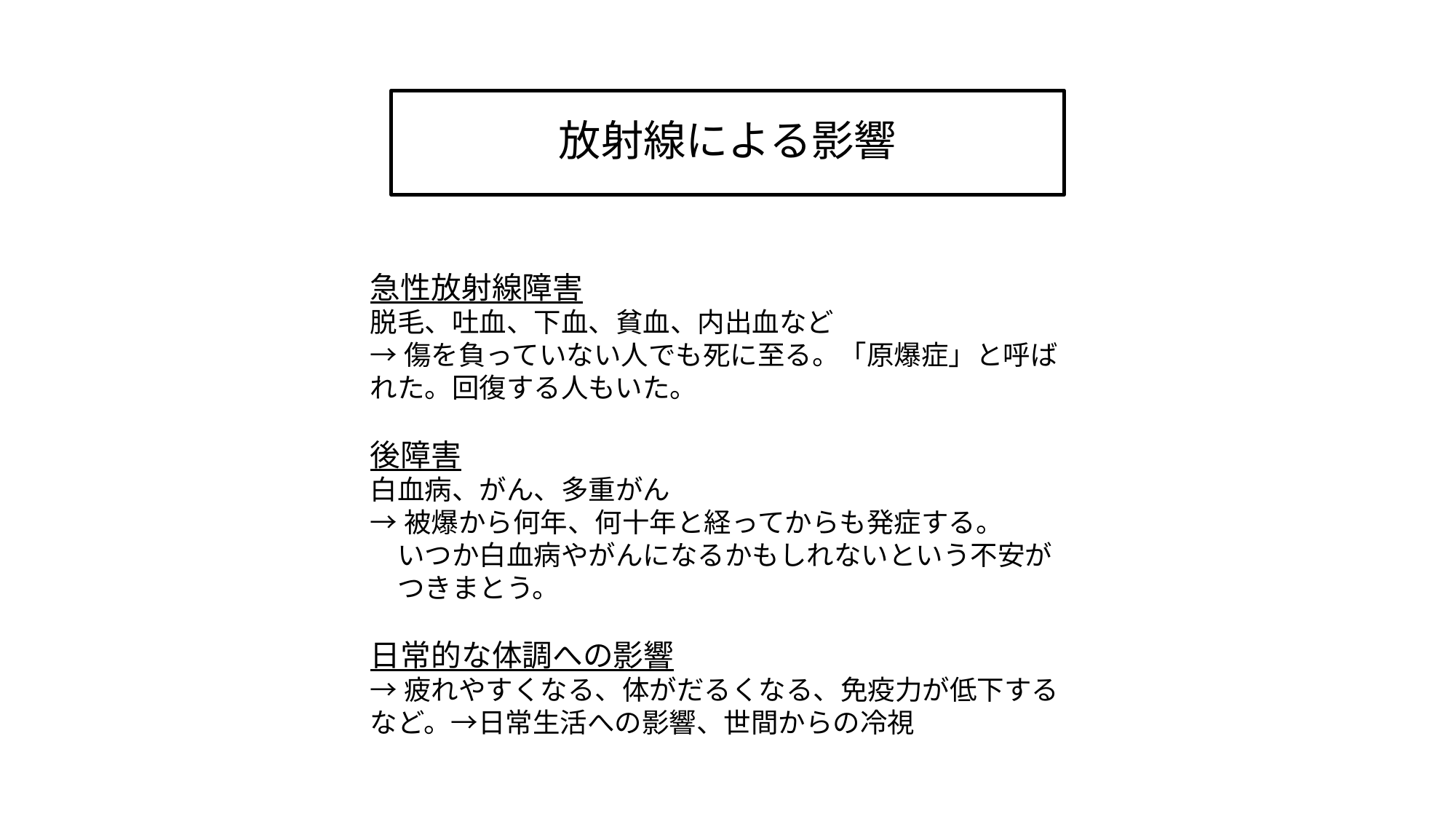

# 放射線による影響
急性放射線障害
脱毛、吐血、下血、貧血、内出血など
→傷を負っていない人でも死に至る。「原爆症」と呼ばれた。回復する人もいた。

後障害
白血病、がん、多重がん
→被爆から何年、何十年と経ってからも発症する。
　いつか白血病やがんになるかもしれないという不安が
　つきまとう。

日常的な体調への影響
→疲れやすくなる、体がだるくなる、免疫力が低下するなど。→日常生活への影響、世間からの冷視